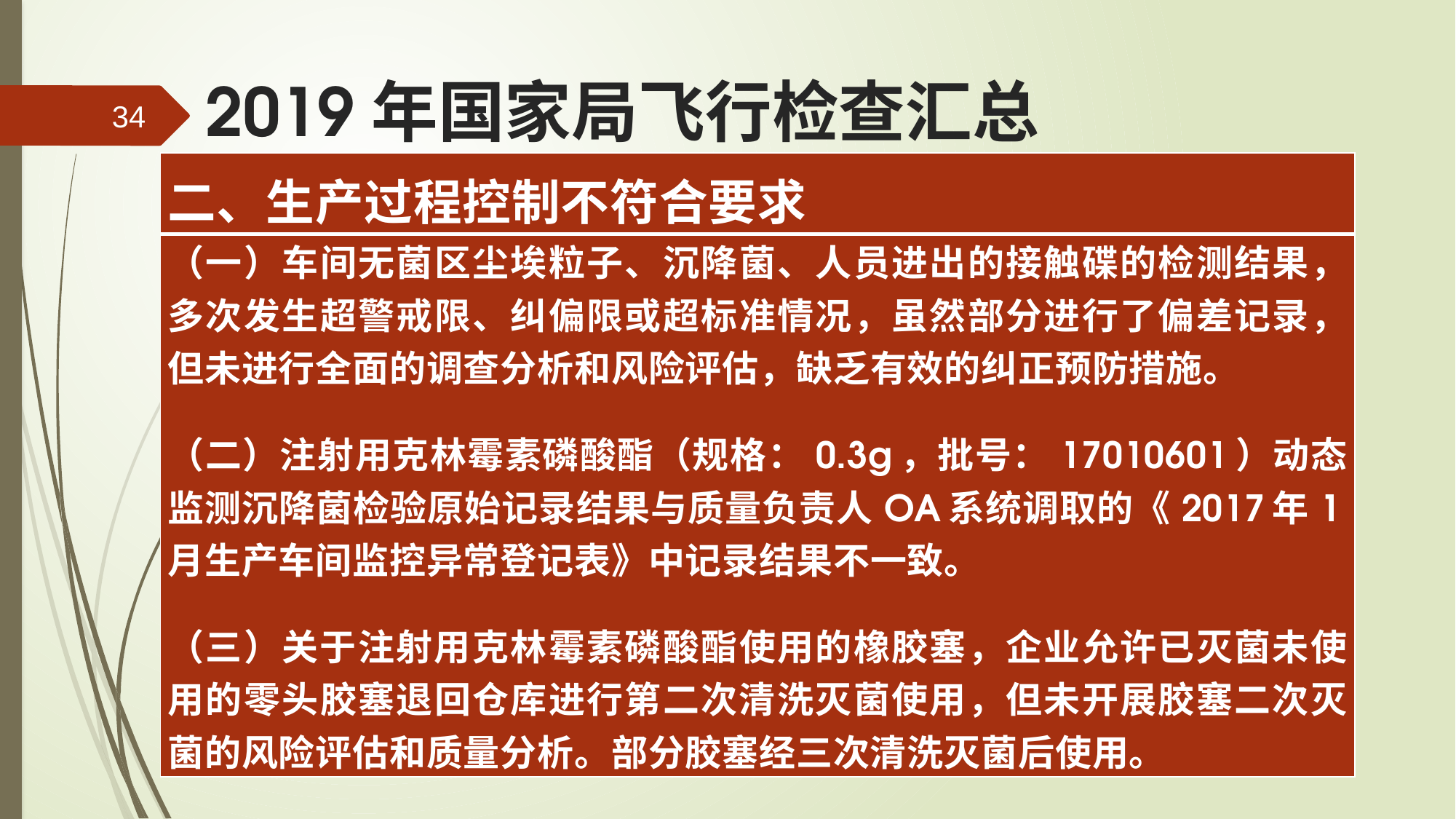

# 2019年国家局飞行检查汇总
34
| 二、生产过程控制不符合要求 |
| --- |
| （一）车间无菌区尘埃粒子、沉降菌、人员进出的接触碟的检测结果，多次发生超警戒限、纠偏限或超标准情况，虽然部分进行了偏差记录，但未进行全面的调查分析和风险评估，缺乏有效的纠正预防措施。 （二）注射用克林霉素磷酸酯（规格：0.3g，批号：17010601）动态监测沉降菌检验原始记录结果与质量负责人OA系统调取的《2017年1月生产车间监控异常登记表》中记录结果不一致。 （三）关于注射用克林霉素磷酸酯使用的橡胶塞，企业允许已灭菌未使用的零头胶塞退回仓库进行第二次清洗灭菌使用，但未开展胶塞二次灭菌的风险评估和质量分析。部分胶塞经三次清洗灭菌后使用。 |